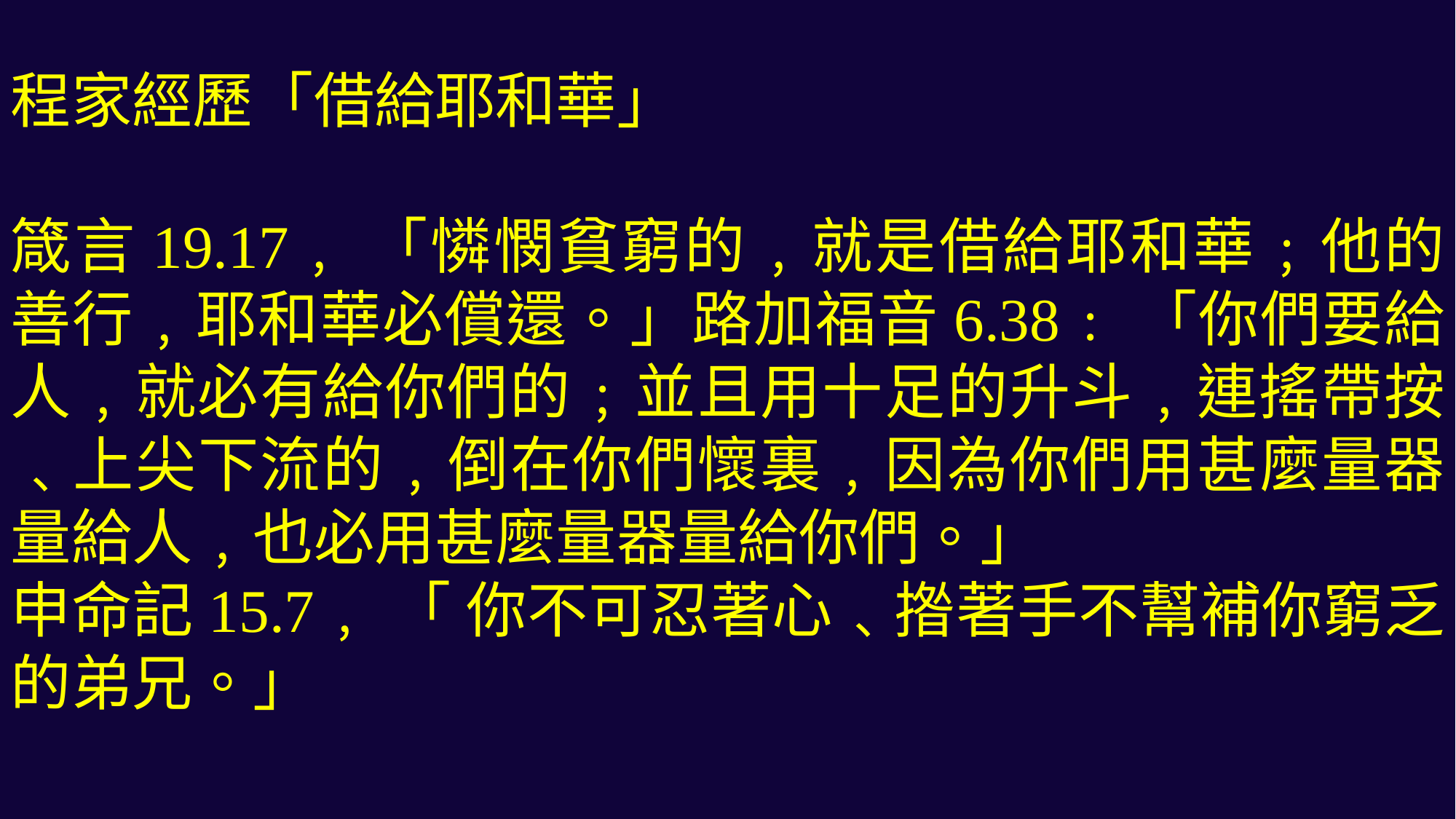

程家經歷「借給耶和華」

箴言19.17﹐「憐憫貧窮的﹐就是借給耶和華﹔他的善行﹐耶和華必償還。」路加福音6.38﹕「你們要給人﹐就必有給你們的﹔並且用十足的升斗﹐連搖帶按﹑上尖下流的﹐倒在你們懷裏﹐因為你們用甚麼量器量給人﹐也必用甚麼量器量給你們。」
申命記15.7﹐「 你不可忍著心﹑揝著手不幫補你窮乏的弟兄。」